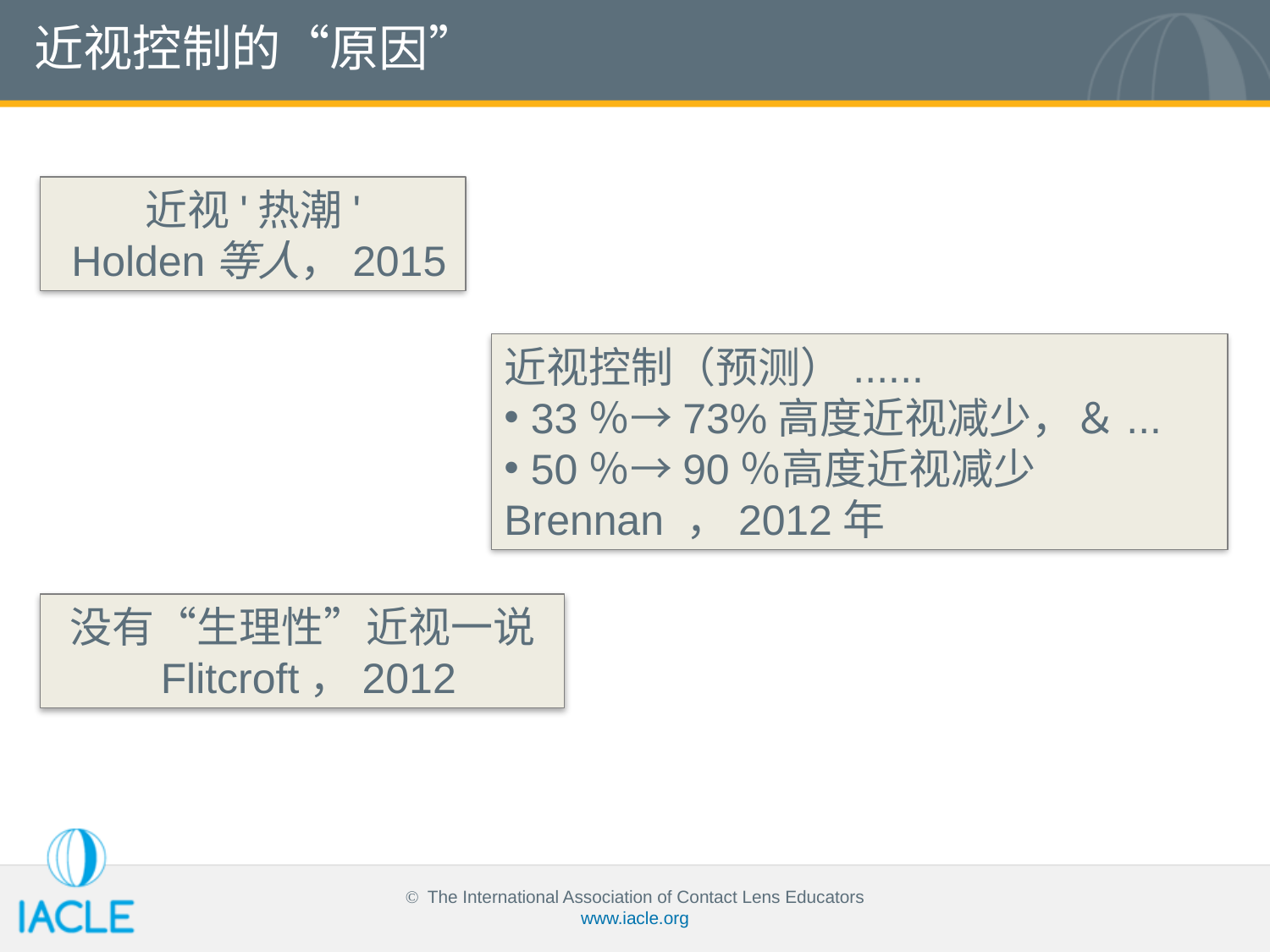

近视控制的“原因”
近视'热潮'
 Holden等人，2015
近视控制（预测）......
 33％→73%高度近视减少，＆...
 50％→90％高度近视减少
Brennan ，2012年
没有“生理性”近视一说
 Flitcroft，2012